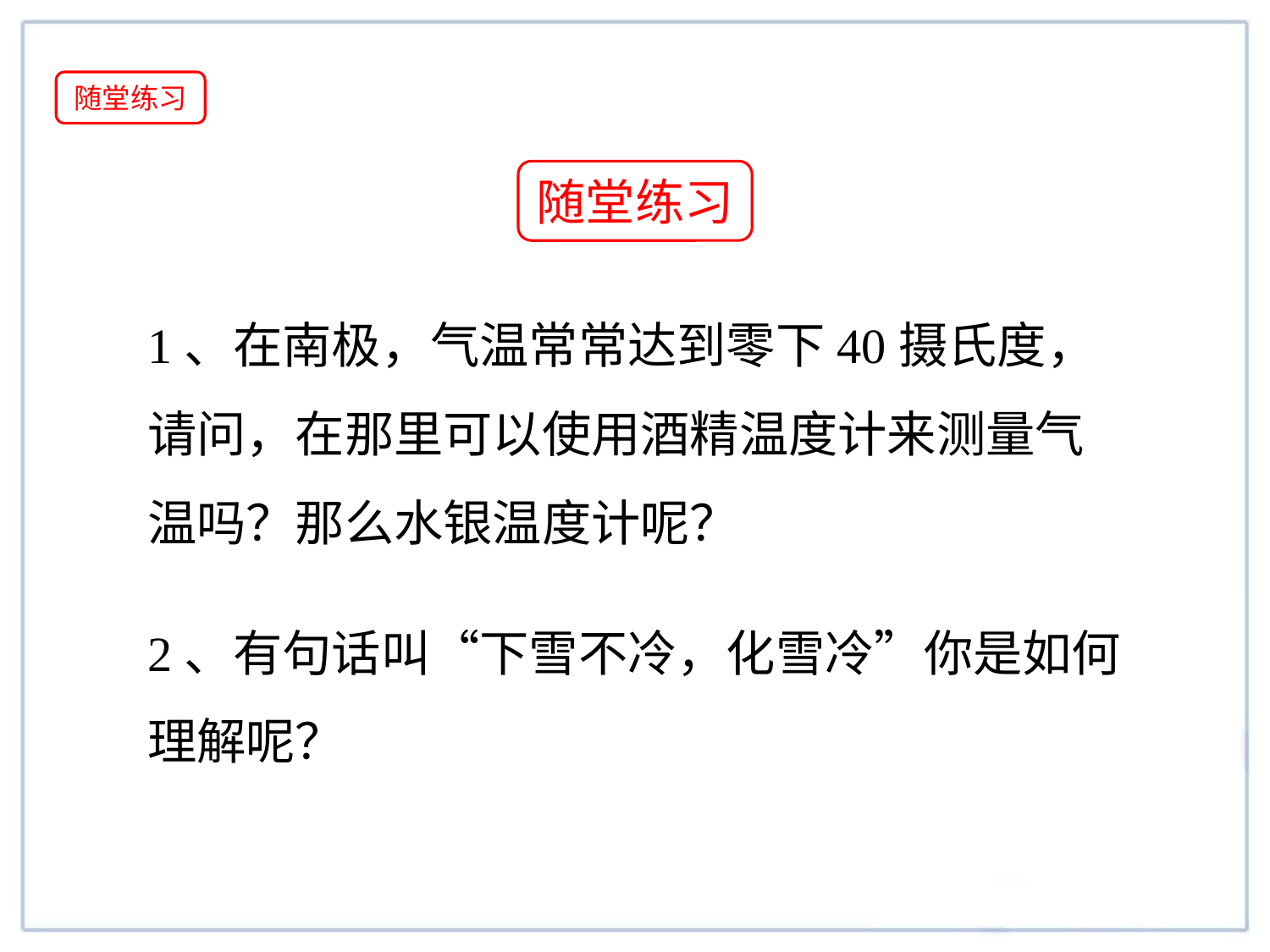

随堂练习
随堂练习
1、在南极，气温常常达到零下40摄氏度，请问，在那里可以使用酒精温度计来测量气温吗？那么水银温度计呢？
2、有句话叫“下雪不冷，化雪冷”你是如何理解呢？